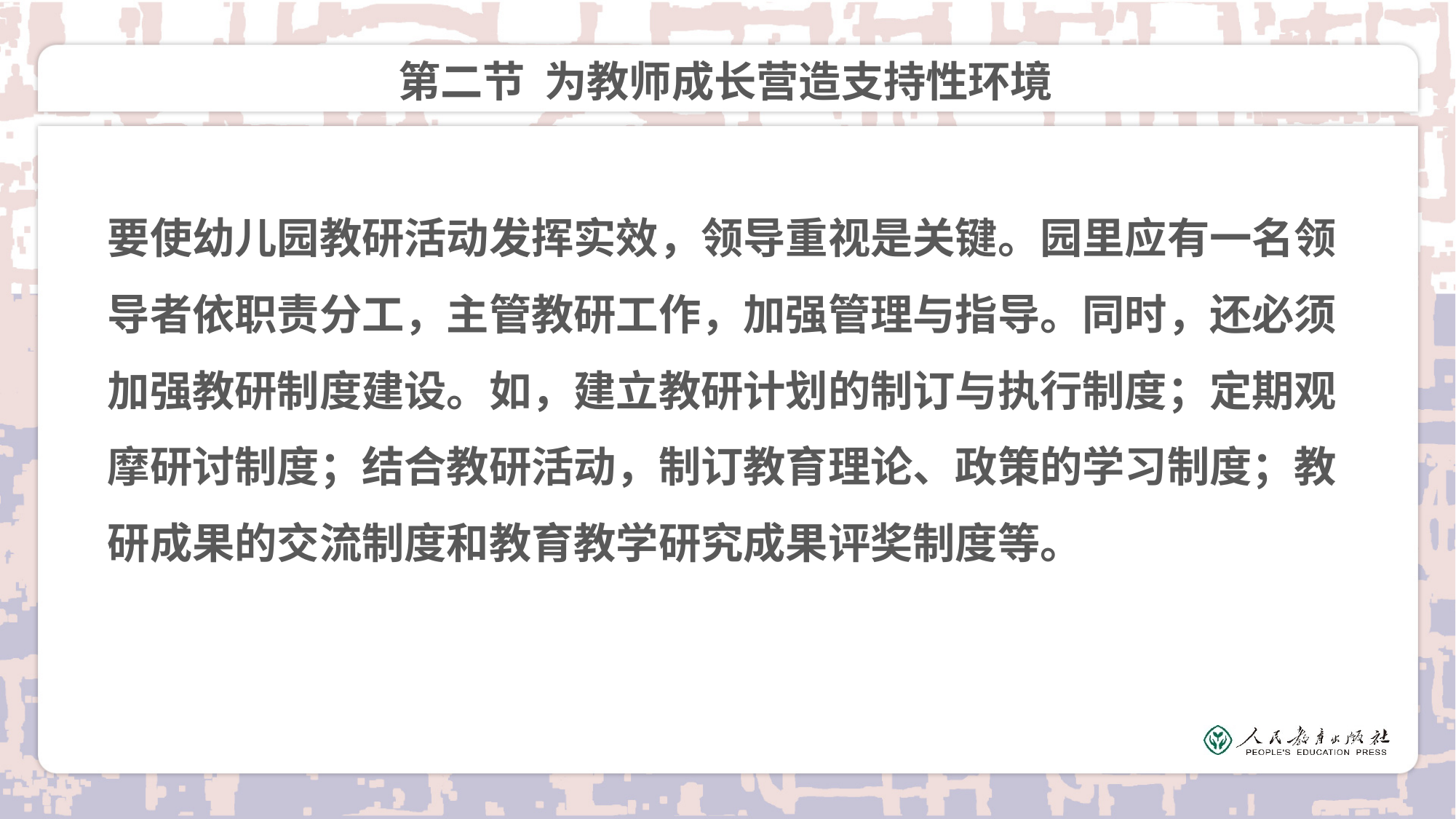

# 第二节  为教师成长营造支持性环境
要使幼儿园教研活动发挥实效，领导重视是关键。园里应有一名领导者依职责分工，主管教研工作，加强管理与指导。同时，还必须加强教研制度建设。如，建立教研计划的制订与执行制度；定期观摩研讨制度；结合教研活动，制订教育理论、政策的学习制度；教研成果的交流制度和教育教学研究成果评奖制度等。